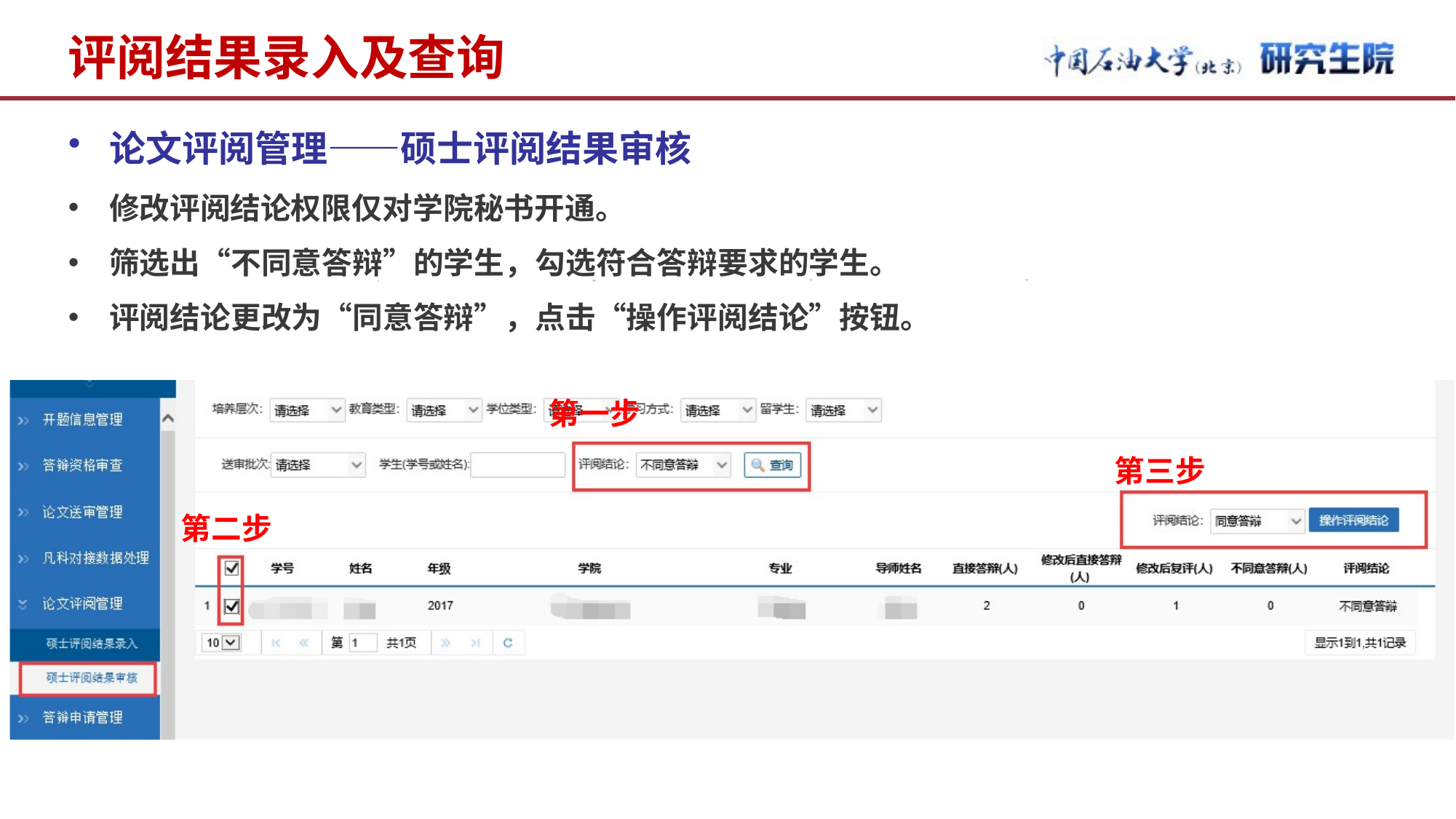

# 评阅结果录入及查询
论文评阅管理——硕士评阅结果审核
修改评阅结论权限仅对学院秘书开通。
筛选出“不同意答辩”的学生，勾选符合答辩要求的学生。
评阅结论更改为“同意答辩”，点击“操作评阅结论”按钮。

第一步
第三步
第二步